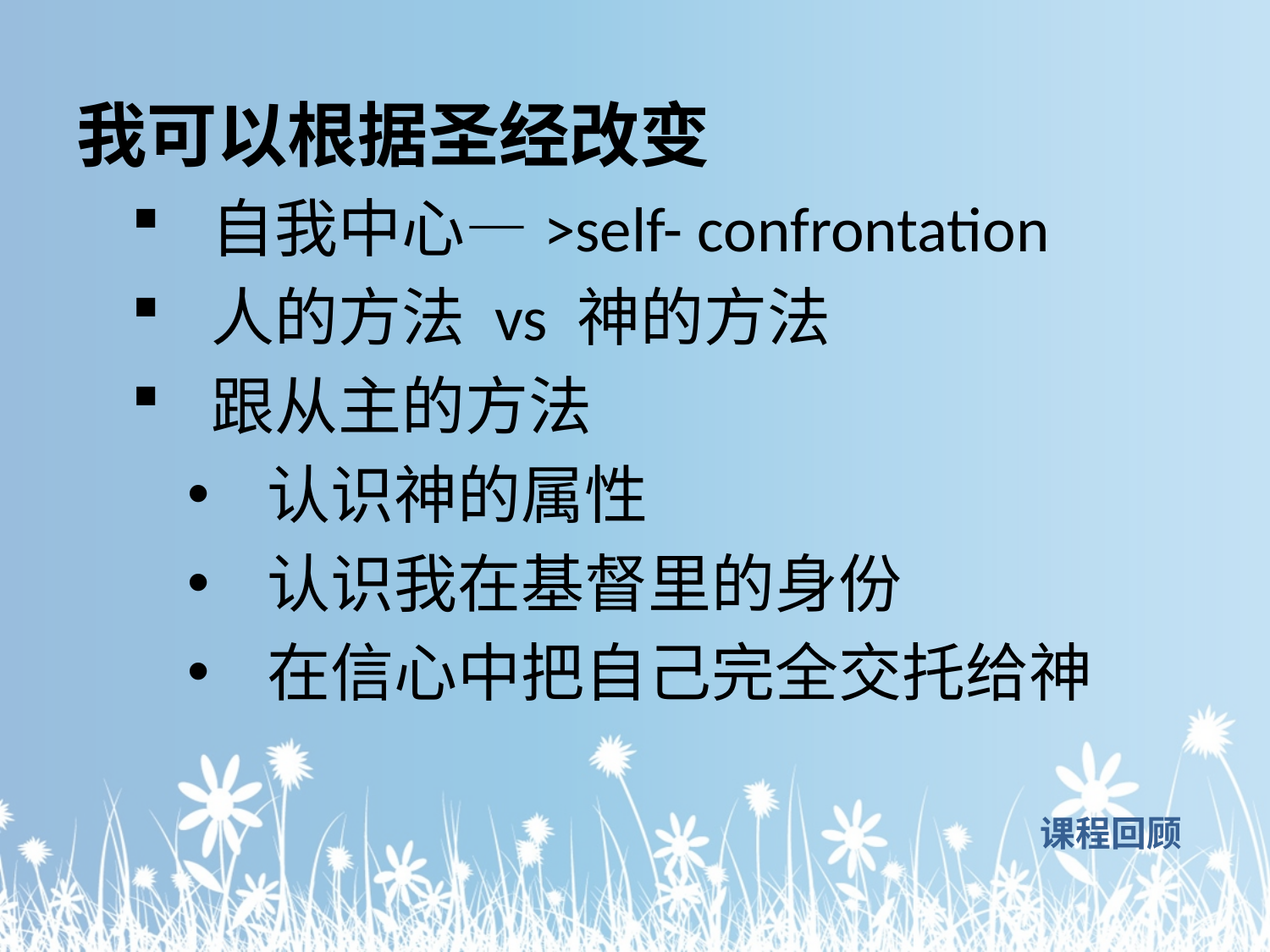

我可以根据圣经改变
自我中心—>self- confrontation
人的方法 vs 神的方法
跟从主的方法
认识神的属性
认识我在基督里的身份
在信心中把自己完全交托给神

# 课程回顾